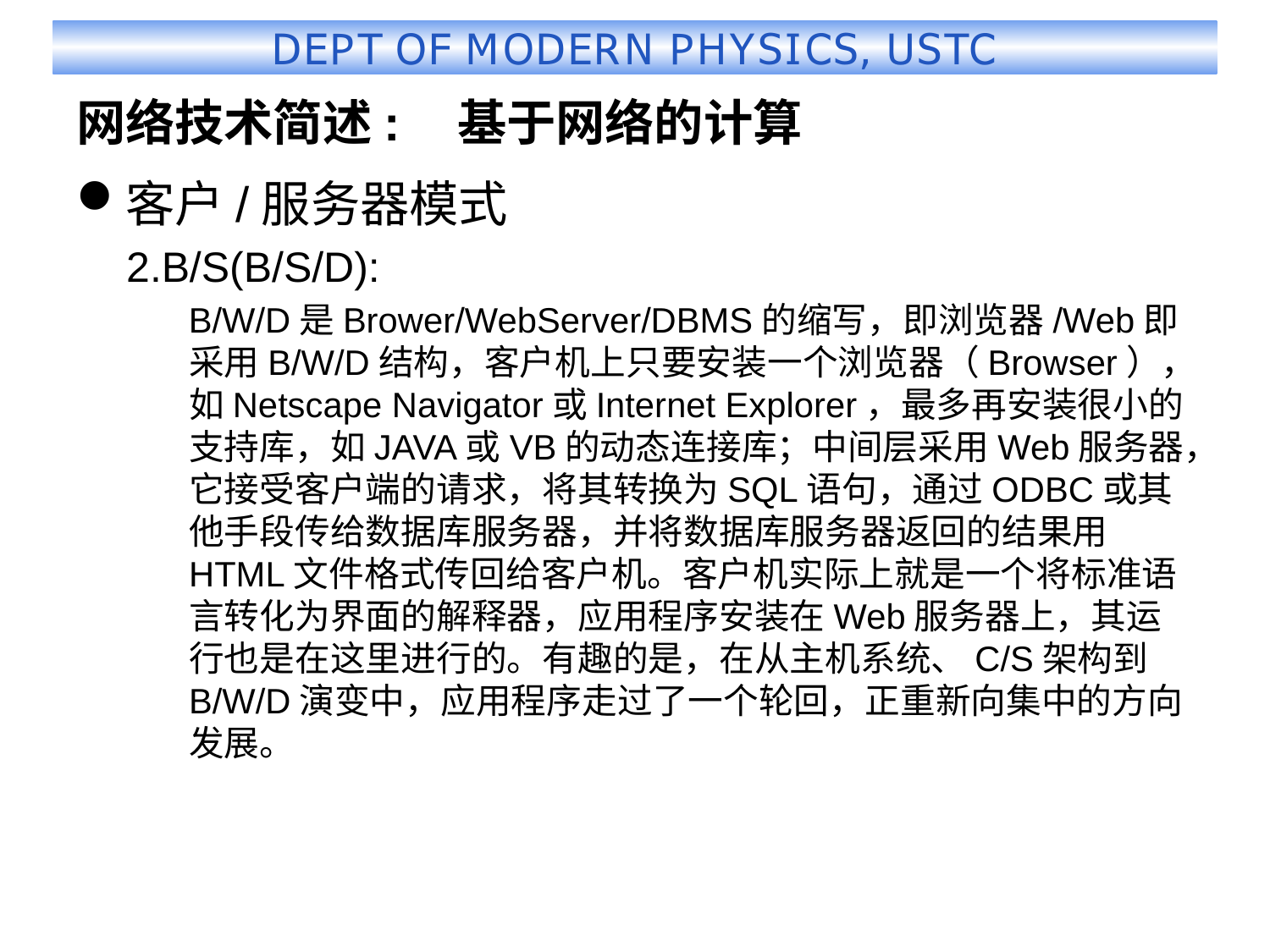

# 网络技术简述:	基于网络的计算
客户/服务器模式
B/S(B/S/D):
B/W/D是Brower/WebServer/DBMS的缩写，即浏览器/Web即采用B/W/D结构，客户机上只要安装一个浏览器（Browser），如Netscape Navigator或Internet Explorer，最多再安装很小的支持库，如JAVA或VB的动态连接库；中间层采用Web服务器，它接受客户端的请求，将其转换为SQL语句，通过ODBC或其他手段传给数据库服务器，并将数据库服务器返回的结果用HTML文件格式传回给客户机。客户机实际上就是一个将标准语言转化为界面的解释器，应用程序安装在Web服务器上，其运行也是在这里进行的。有趣的是，在从主机系统、C/S架构到B/W/D演变中，应用程序走过了一个轮回，正重新向集中的方向发展。